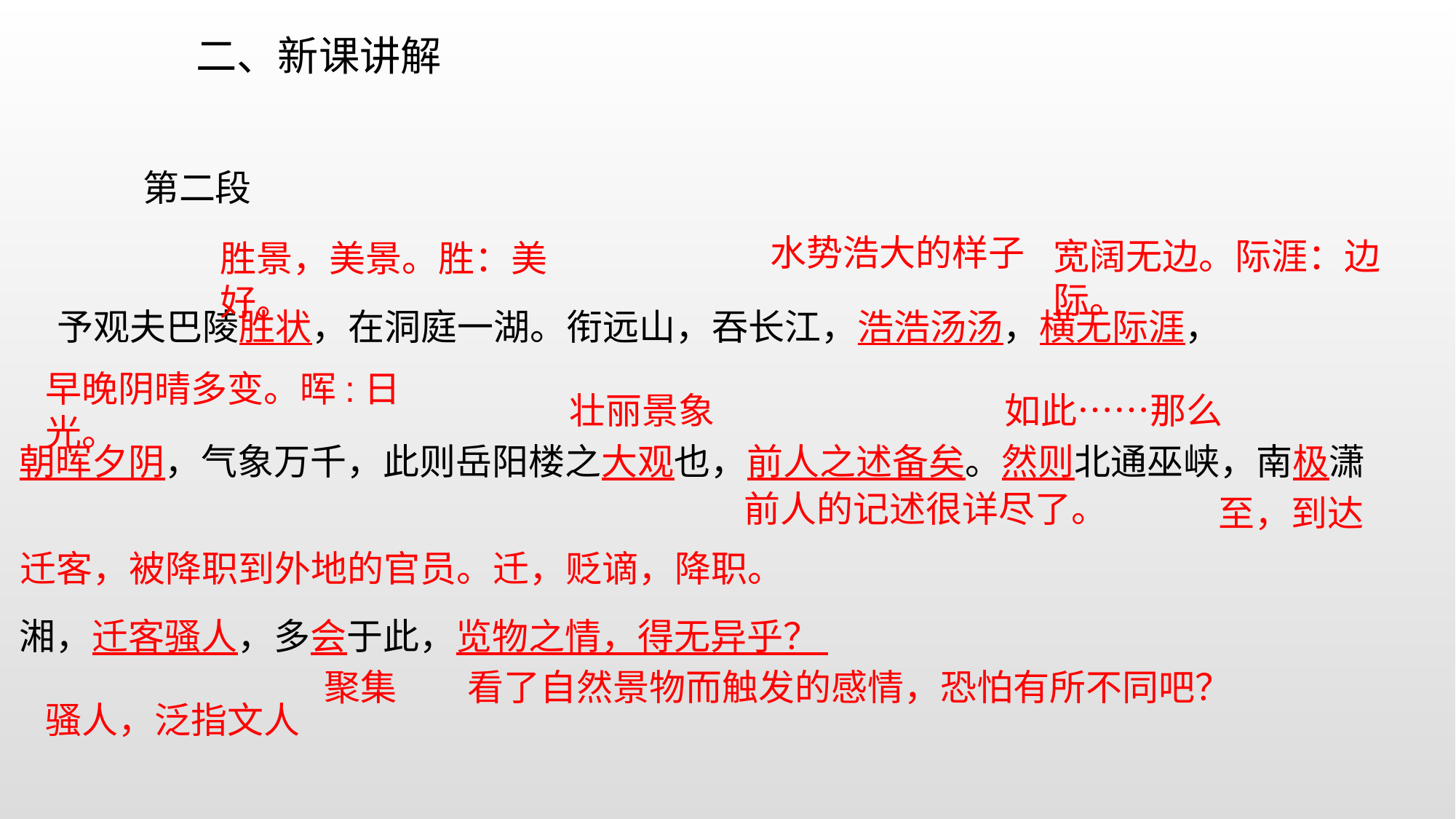

二、新课讲解

第二段
水势浩大的样子
宽阔无边。际涯：边际。
胜景，美景。胜：美好。
  予观夫巴陵胜状，在洞庭一湖。衔远山，吞长江，浩浩汤汤，横无际涯，

朝晖夕阴，气象万千，此则岳阳楼之大观也，前人之述备矣。然则北通巫峡，南极潇

湘，迁客骚人，多会于此，览物之情，得无异乎？

早晚阴晴多变。晖:日光。
壮丽景象
如此……那么
前人的记述很详尽了。
至，到达
迁客，被降职到外地的官员。迁，贬谪，降职。
聚集
看了自然景物而触发的感情，恐怕有所不同吧？

骚人，泛指文人